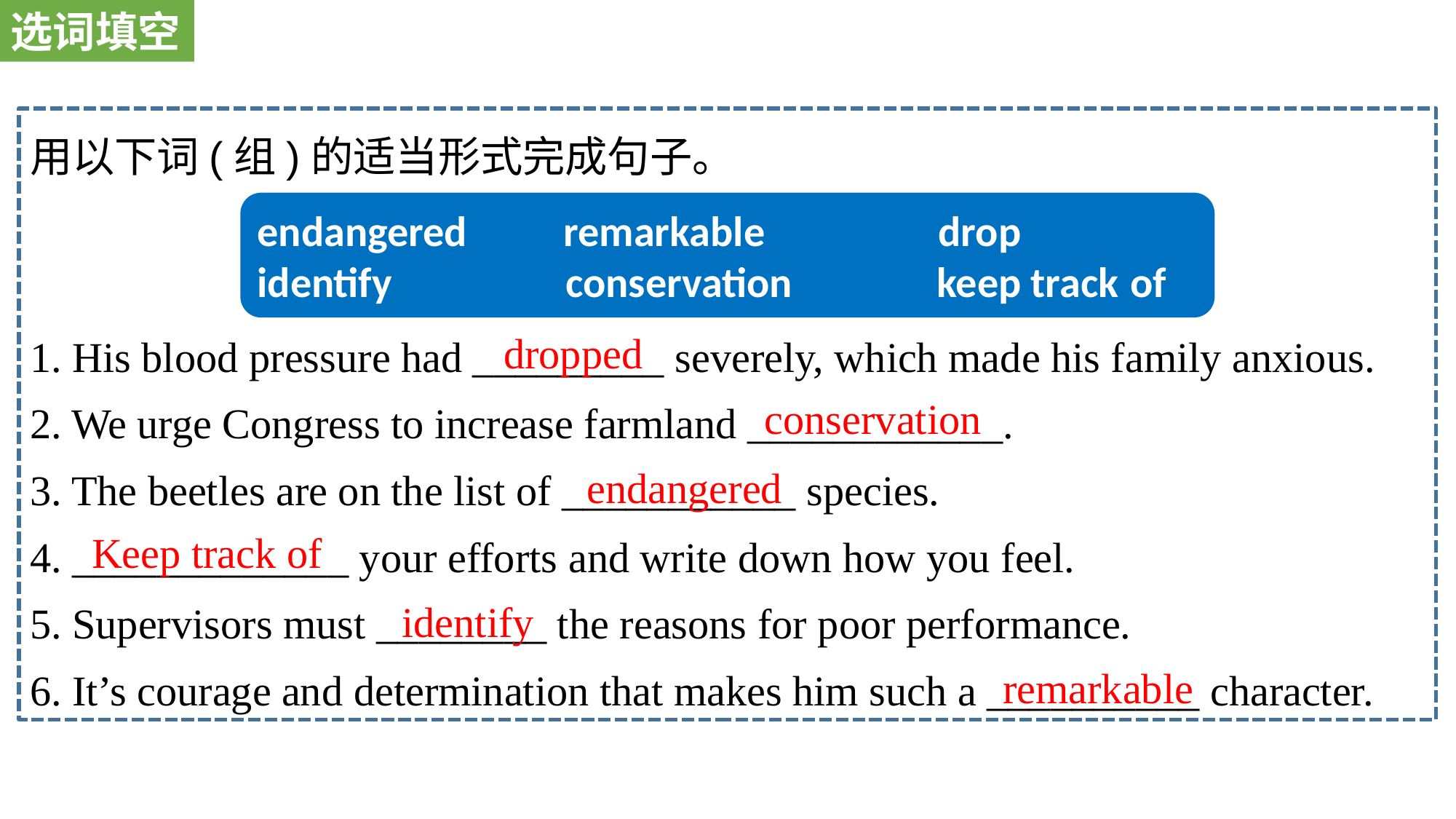

选词填空
用以下词(组)的适当形式完成句子。

1. His blood pressure had _________ severely, which made his family anxious.
2. We urge Congress to increase farmland ____________.
3. The beetles are on the list of ___________ species.
4. _____________ your efforts and write down how you feel.
5. Supervisors must ________ the reasons for poor performance.
6. It’s courage and determination that makes him such a __________ character.
endangered          remarkable                  drop           identify                  conservation               keep track	of
dropped
conservation
endangered
Keep track of
identify
 remarkable